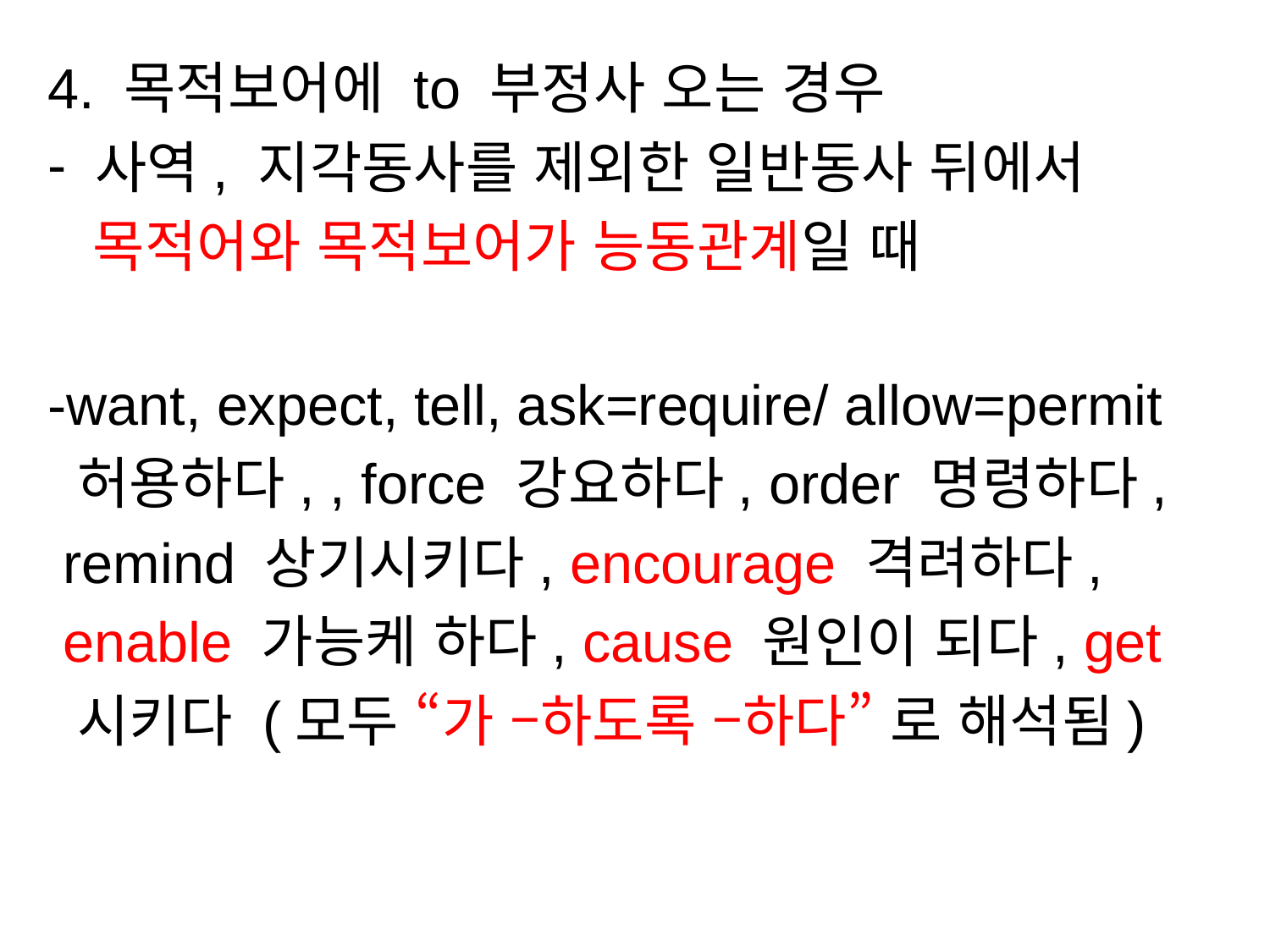

4. 목적보어에 to 부정사 오는 경우
사역, 지각동사를 제외한 일반동사 뒤에서
  목적어와 목적보어가 능동관계일 때

-want, expect, tell, ask=require/ allow=permit
 허용하다, , force 강요하다, order 명령하다,
 remind 상기시키다, encourage 격려하다,
 enable 가능케 하다, cause 원인이 되다, get
 시키다 (모두 “가 –하도록 –하다” 로 해석됨)